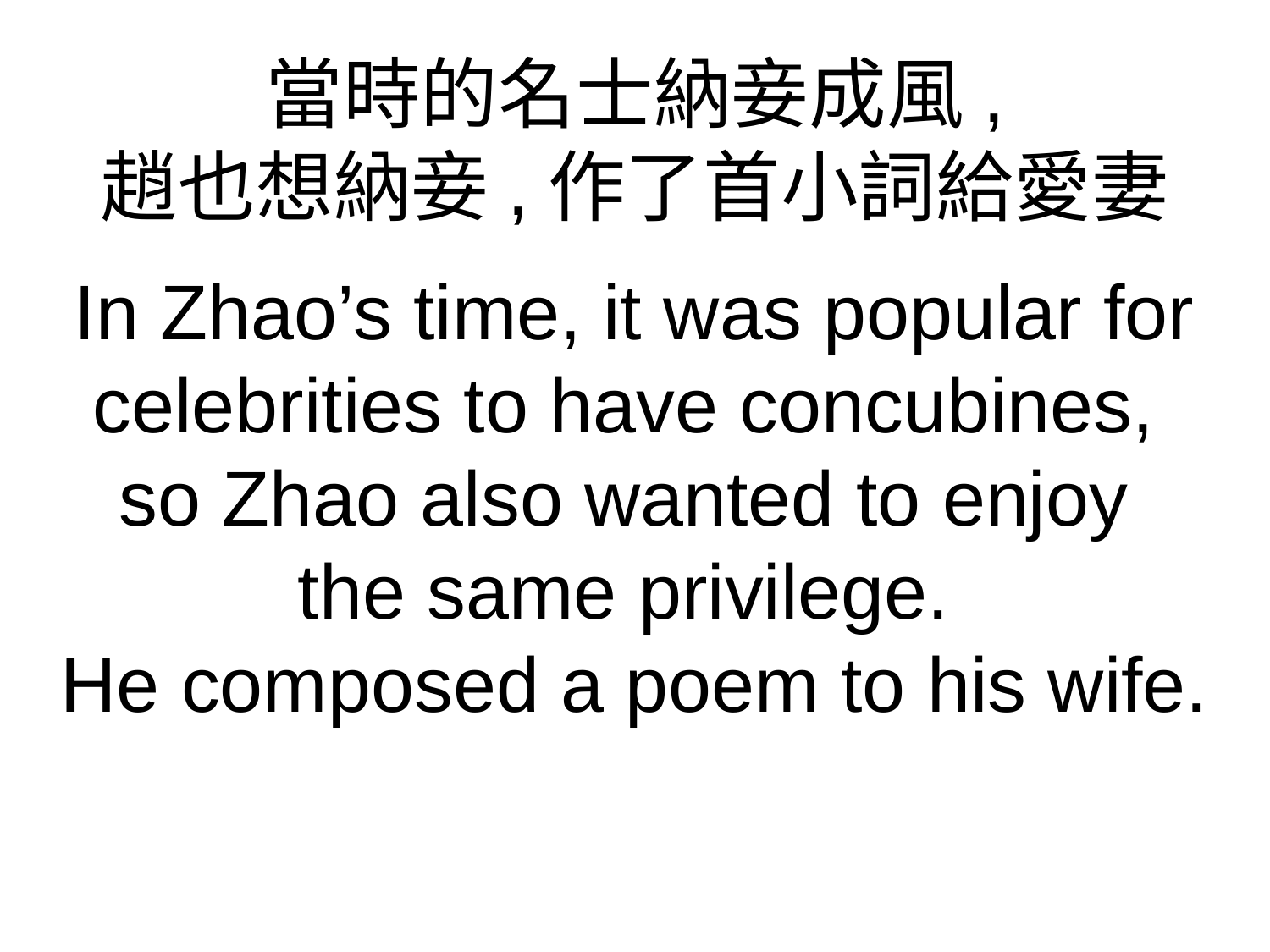

當時的名士納妾成風,
趙也想納妾,作了首小詞給愛妻
In Zhao’s time, it was popular for celebrities to have concubines,
so Zhao also wanted to enjoy
the same privilege.
He composed a poem to his wife.